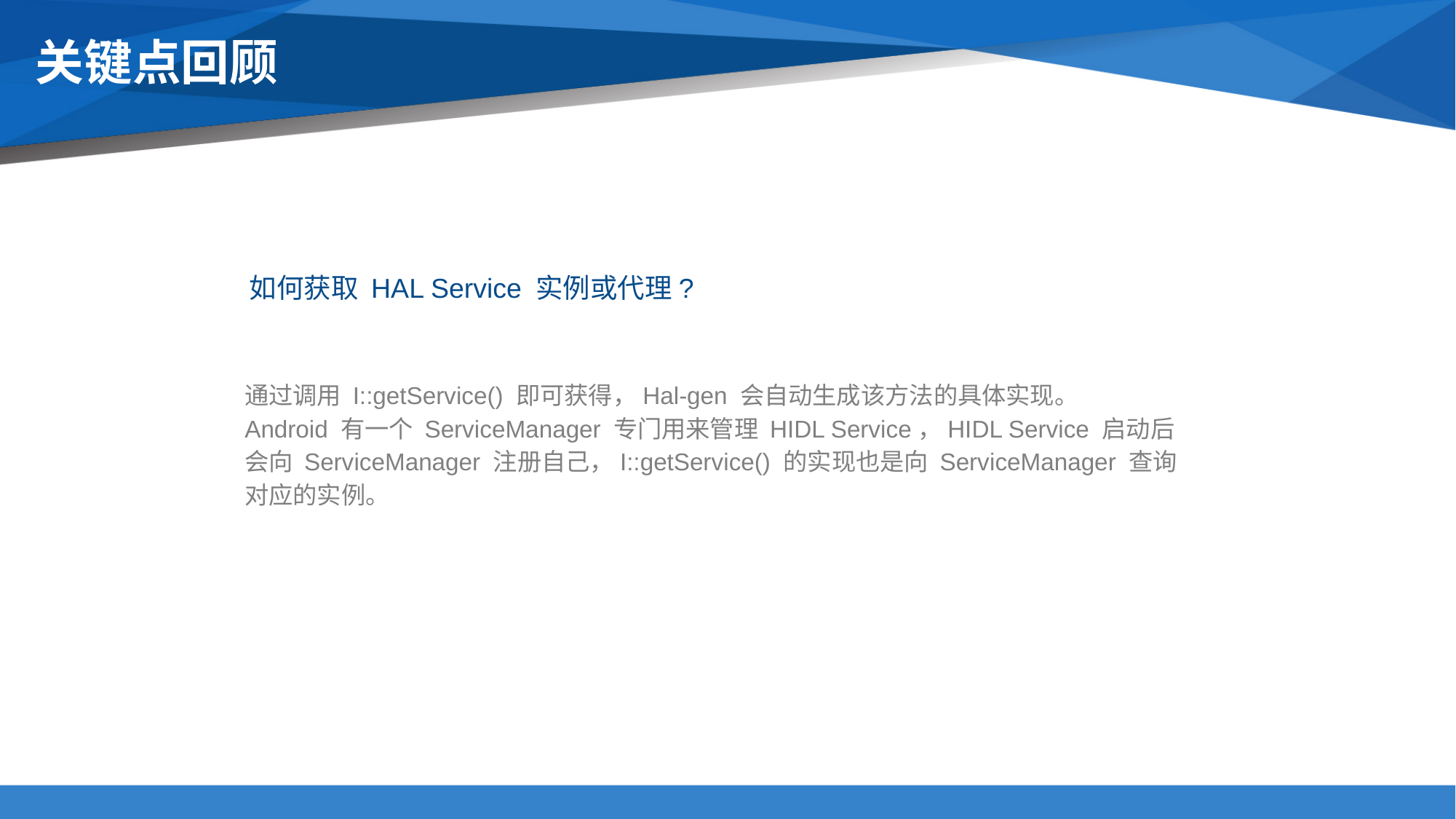

# 关键点回顾
如何获取 HAL Service 实例或代理?
通过调用 I::getService() 即可获得，Hal-gen 会自动生成该方法的具体实现。
Android 有一个 ServiceManager 专门用来管理 HIDL Service，HIDL Service 启动后会向 ServiceManager 注册自己，I::getService() 的实现也是向 ServiceManager 查询对应的实例。